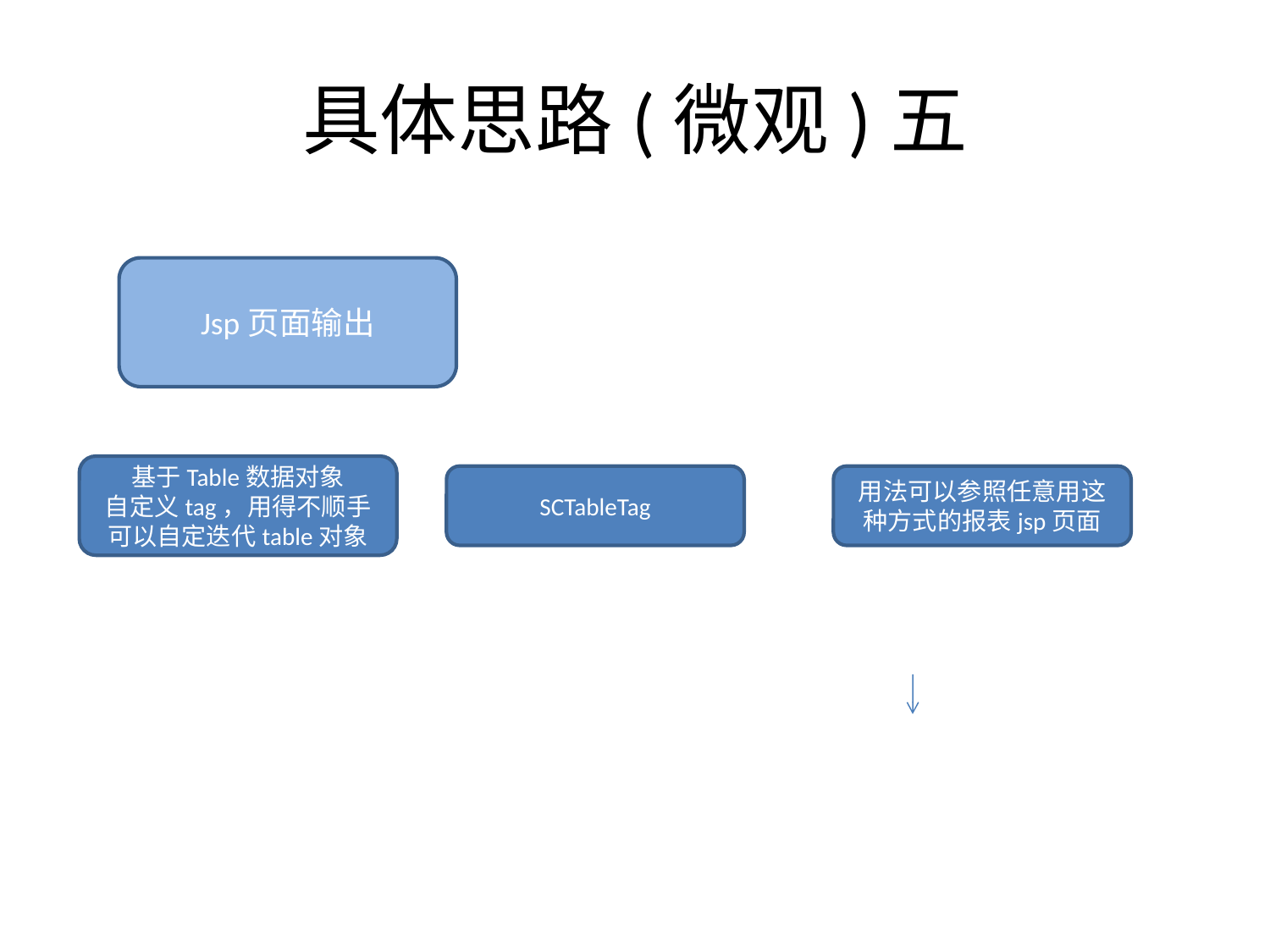

# 具体思路(微观)五

Jsp页面输出
基于Table数据对象
自定义tag，用得不顺手可以自定迭代table对象
SCTableTag
用法可以参照任意用这种方式的报表jsp页面